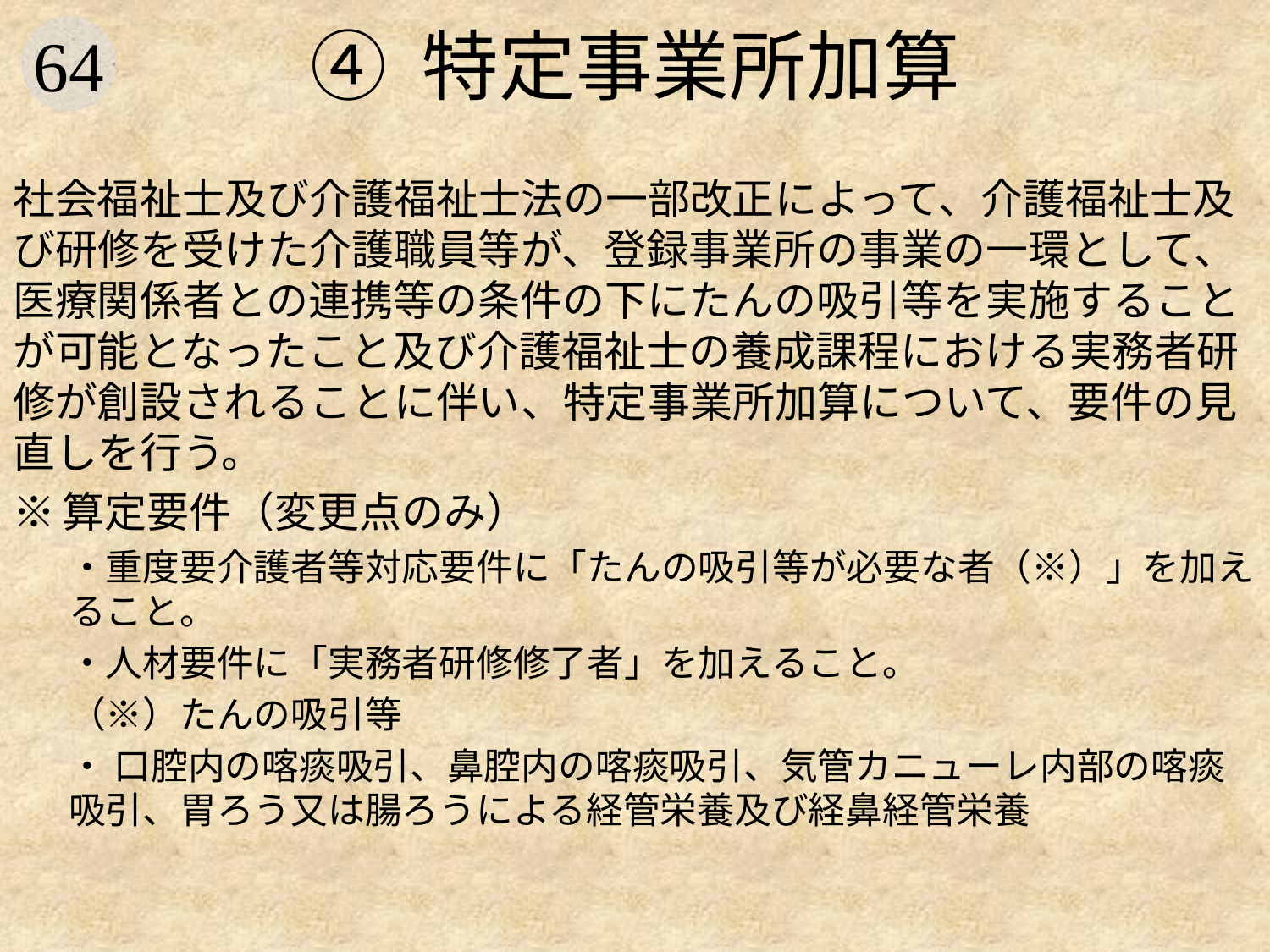

# ④ 特定事業所加算
社会福祉士及び介護福祉士法の一部改正によって、介護福祉士及び研修を受けた介護職員等が、登録事業所の事業の一環として、医療関係者との連携等の条件の下にたんの吸引等を実施することが可能となったこと及び介護福祉士の養成課程における実務者研修が創設されることに伴い、特定事業所加算について、要件の見直しを行う。
※算定要件（変更点のみ）
・重度要介護者等対応要件に「たんの吸引等が必要な者（※）」を加えること。
・人材要件に「実務者研修修了者」を加えること。
（※）たんの吸引等
・ 口腔内の喀痰吸引、鼻腔内の喀痰吸引、気管カニューレ内部の喀痰吸引、胃ろう又は腸ろうによる経管栄養及び経鼻経管栄養